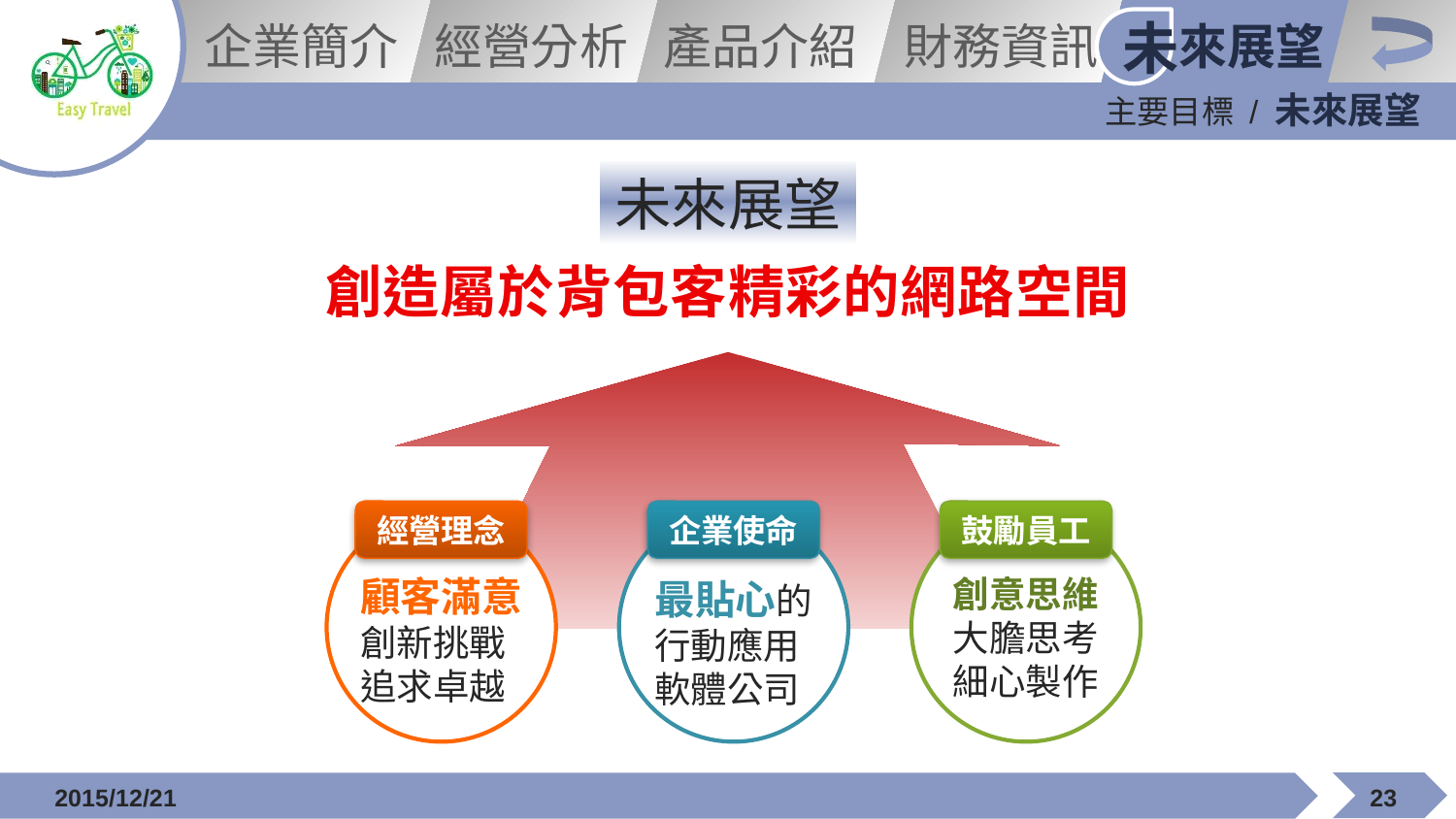

主要目標 / 未來展望
未來展望
創造屬於背包客精彩的網路空間

經營理念

顧客滿意
創新挑戰
追求卓越
企業使命

最貼心的
行動應用
軟體公司
鼓勵員工

創意思維
大膽思考
細心製作
2015/12/21
23